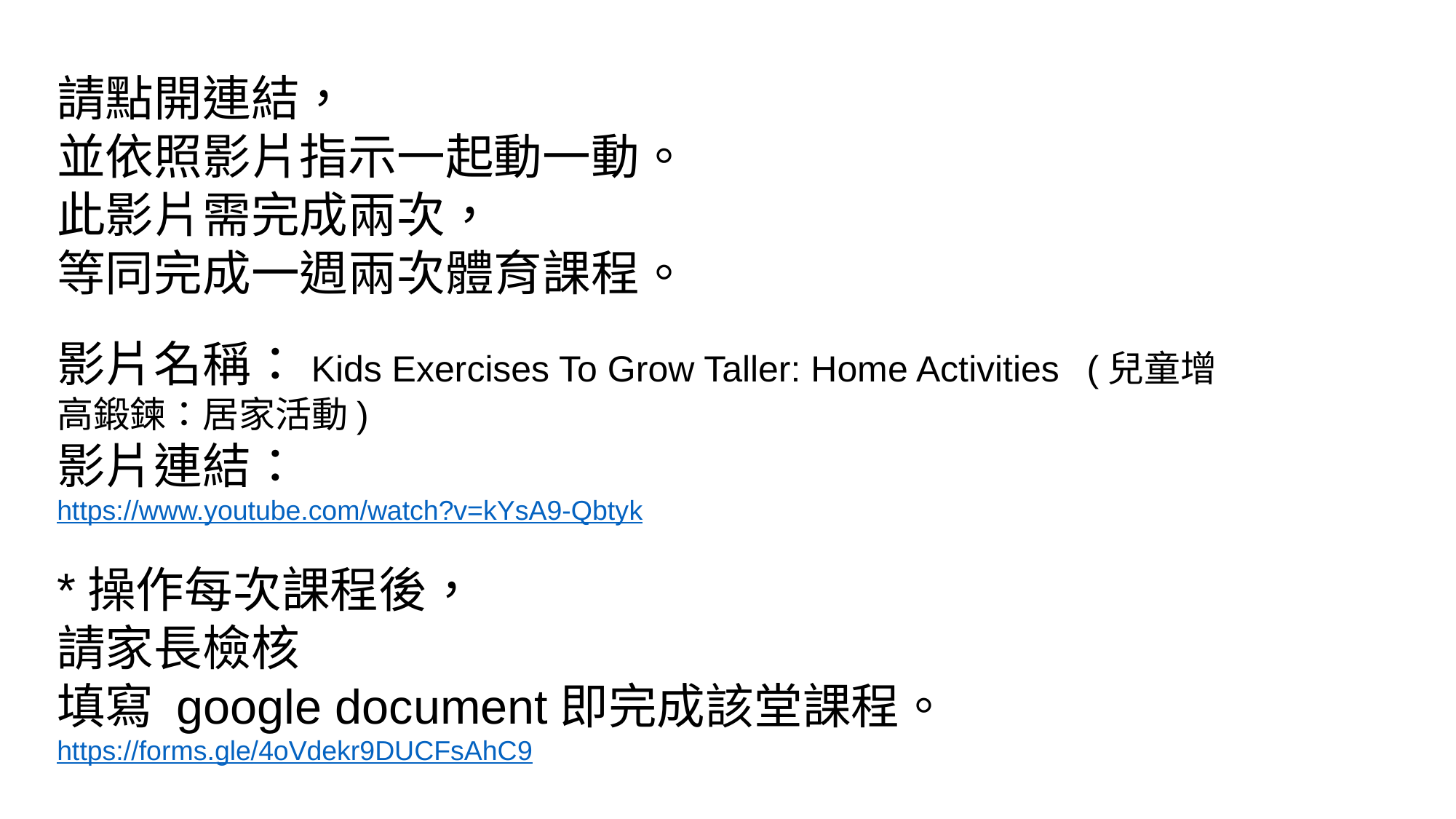

請點開連結，
並依照影片指示一󠇢起動一󠇡動。
此影片需完成兩次，
等同完成一󠇢週兩次體育課程。

影片名稱：Kids Exercises To Grow Taller: Home Activities  (兒童增高鍛鍊：居家活動)
影片連結：
https://www.youtube.com/watch?v=kYsA9-Qbtyk

*操作每次課程後，
請家長󠇡檢核
填寫 google document即完成該堂課程。
https://forms.gle/4oVdekr9DUCFsAhC9